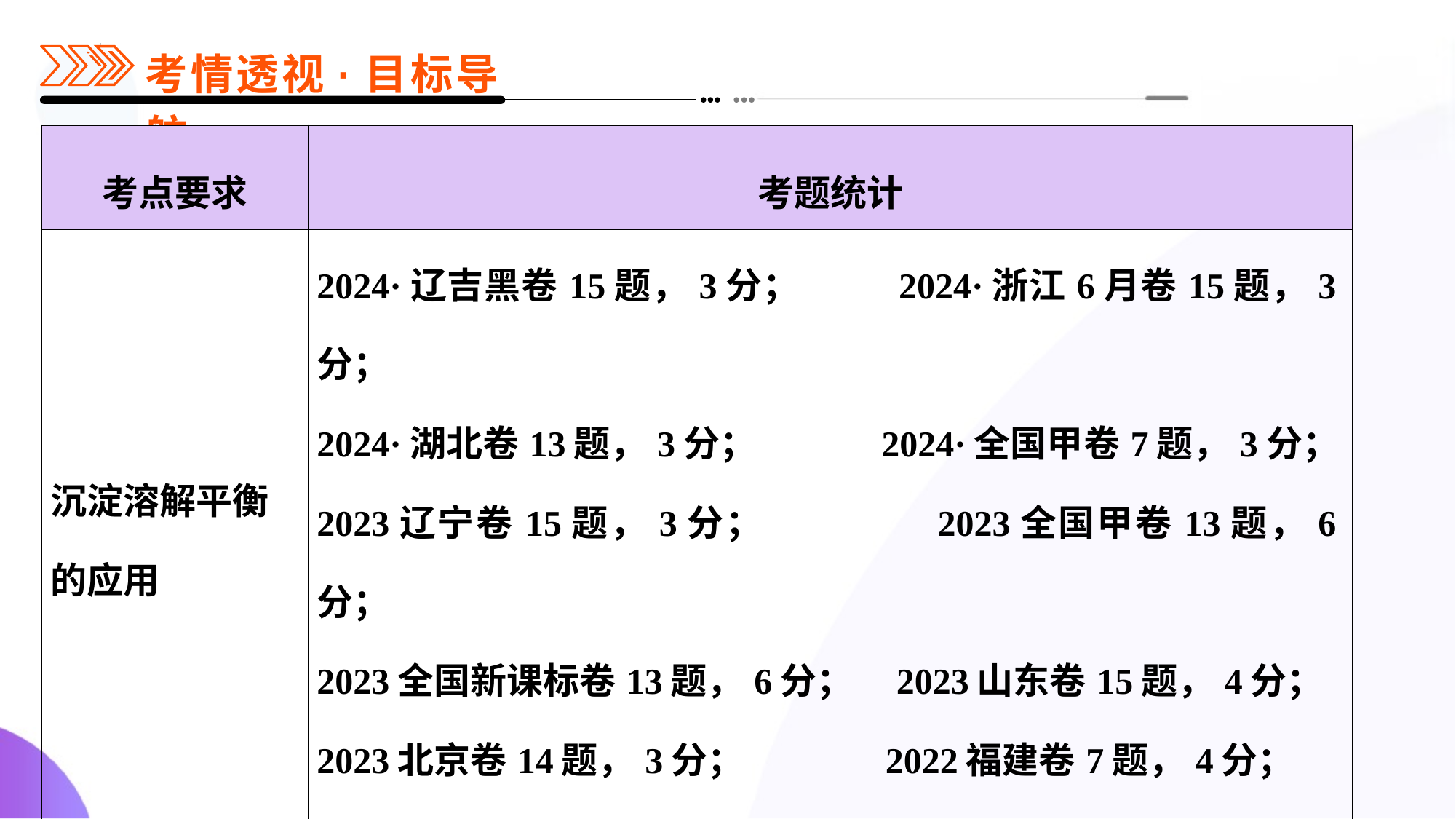

| 考点要求 | 考题统计 |
| --- | --- |
| 沉淀溶解平衡的应用 | 2024·辽吉黑卷15题，3分； 2024·浙江6月卷15题，3分； 2024·湖北卷13题，3分； 2024·全国甲卷7题，3分； 2023辽宁卷15题，3分； 2023全国甲卷13题，6分； 2023全国新课标卷13题，6分； 2023山东卷15题，4分； 2023北京卷14题，3分； 2022福建卷7题，4分； 2022湖南卷10题，3分； 2022山东卷14题，4分； 2022海南卷14题，4分； 2021全国甲卷12题，6分； 2021全国乙卷13题，6分； |